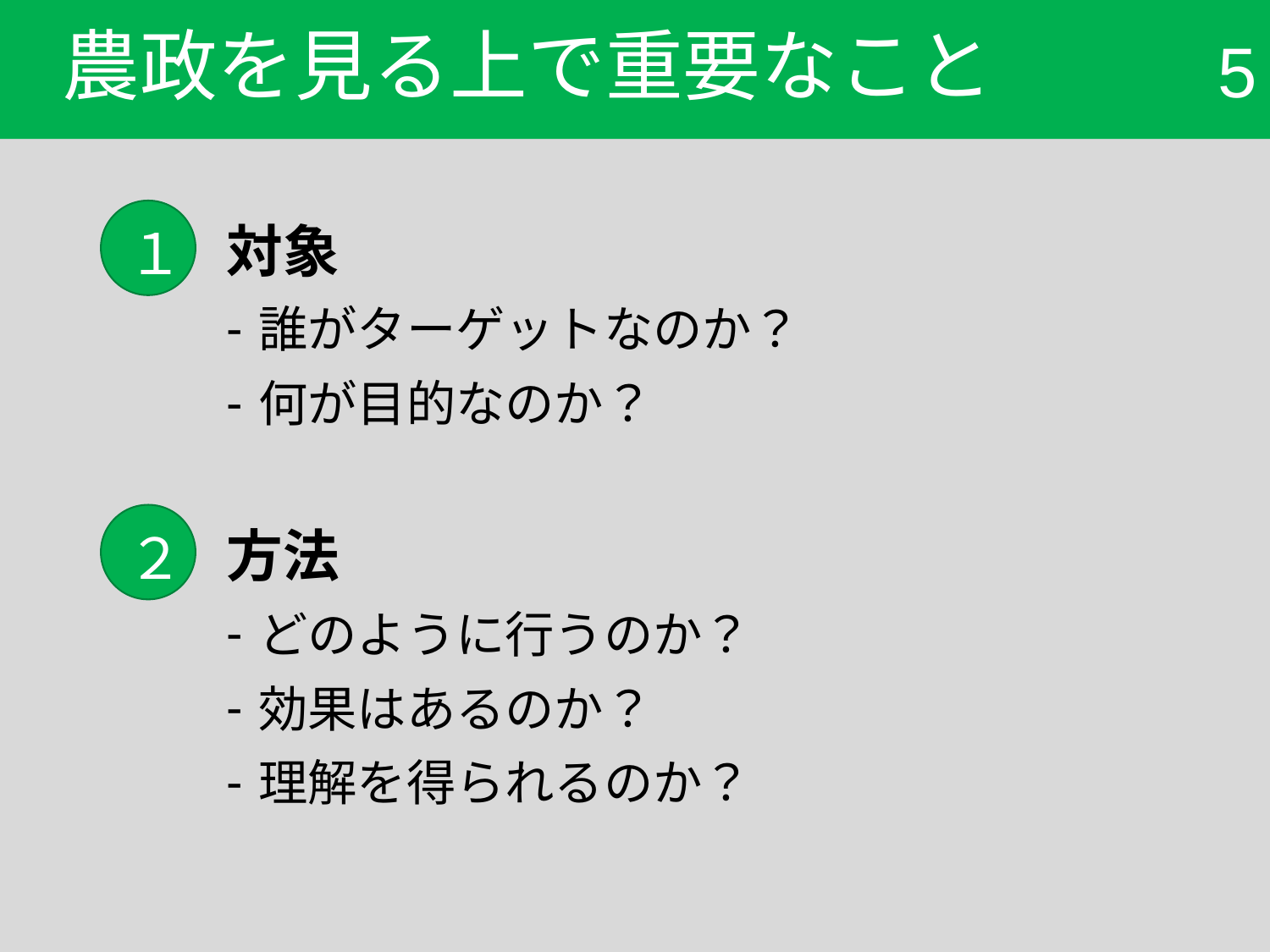

# 農政を見る上で重要なこと
5
対象
誰がターゲットなのか？
何が目的なのか？

方法
どのように行うのか？
効果はあるのか？
理解を得られるのか？
１
２